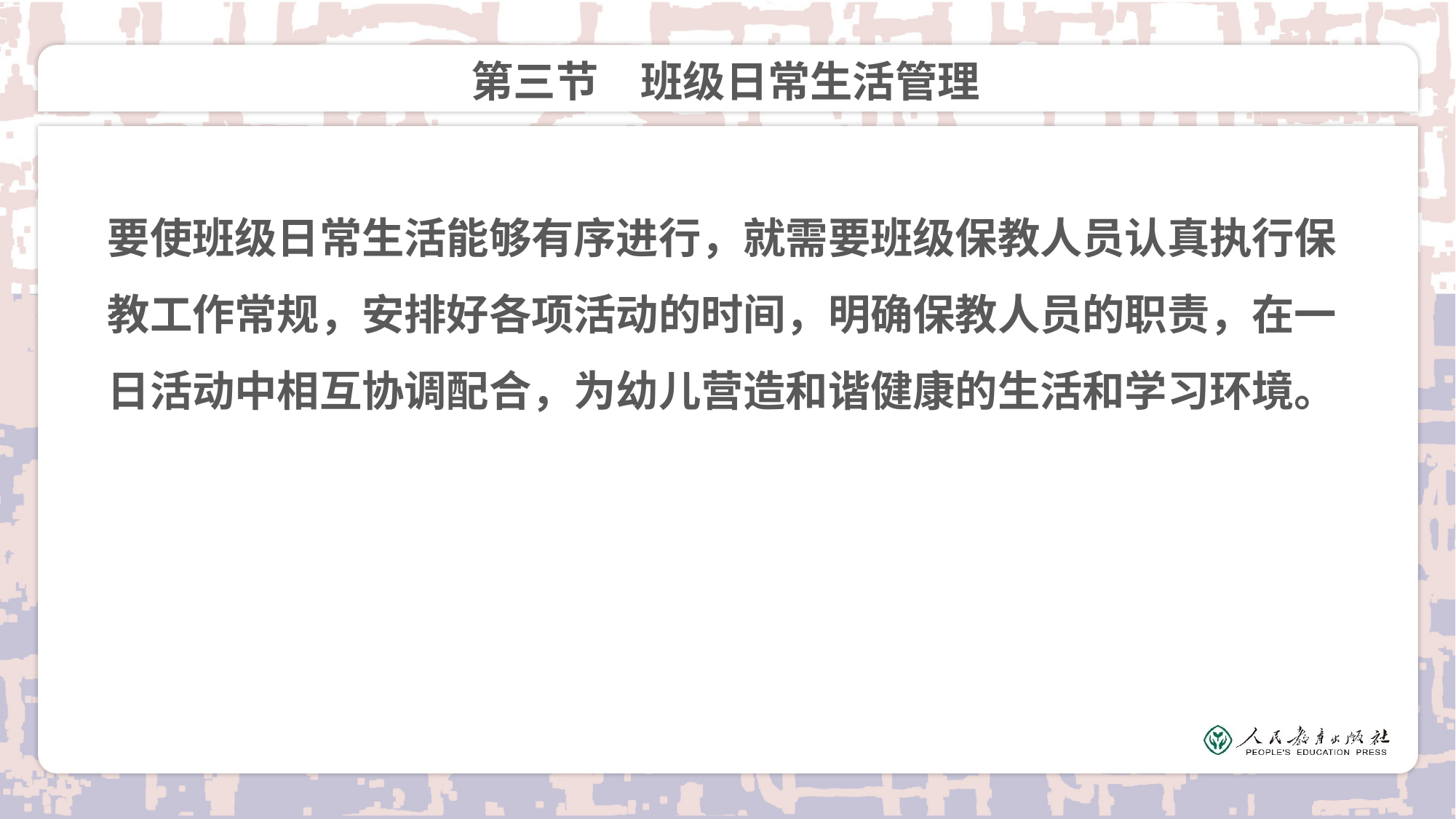

# 第三节　班级日常生活管理
要使班级日常生活能够有序进行，就需要班级保教人员认真执行保教工作常规，安排好各项活动的时间，明确保教人员的职责，在一日活动中相互协调配合，为幼儿营造和谐健康的生活和学习环境。